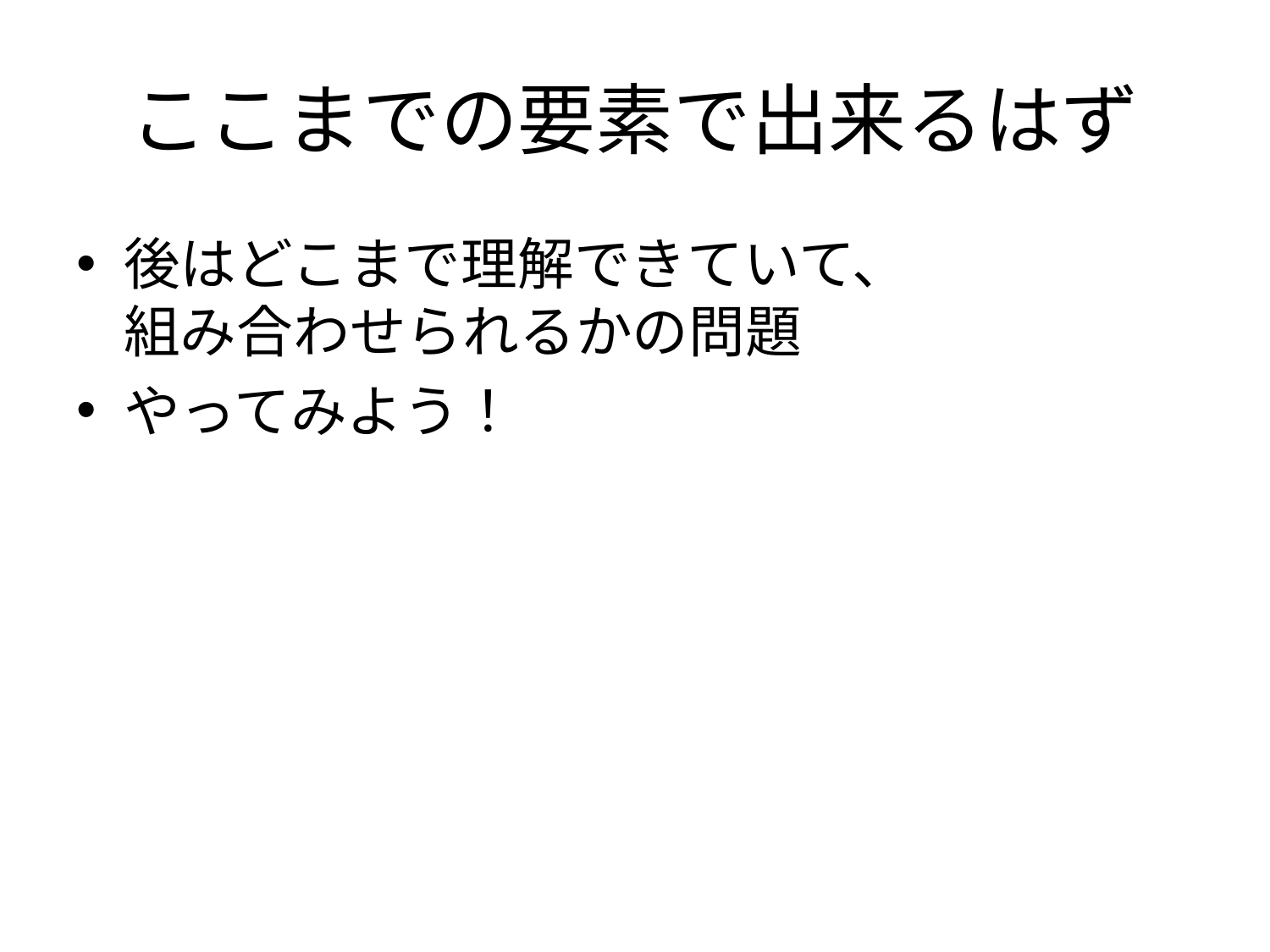

# ここまでの要素で出来るはず
後はどこまで理解できていて、
組み合わせられるかの問題
やってみよう！